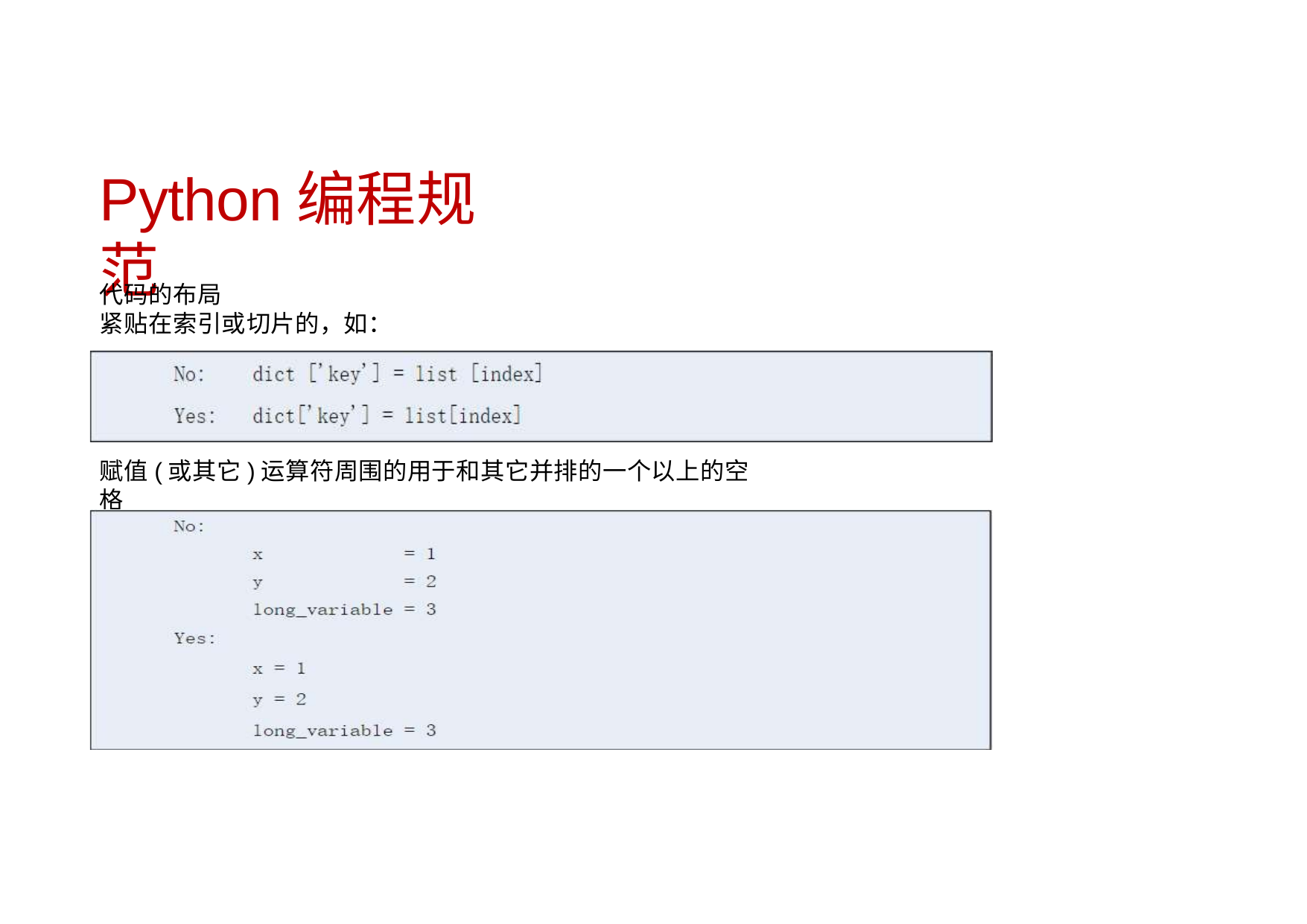

# Python编程规范
代码的布局
紧贴在索引或切片的，如：

赋值(或其它)运算符周围的用于和其它并排的一个以上的空格